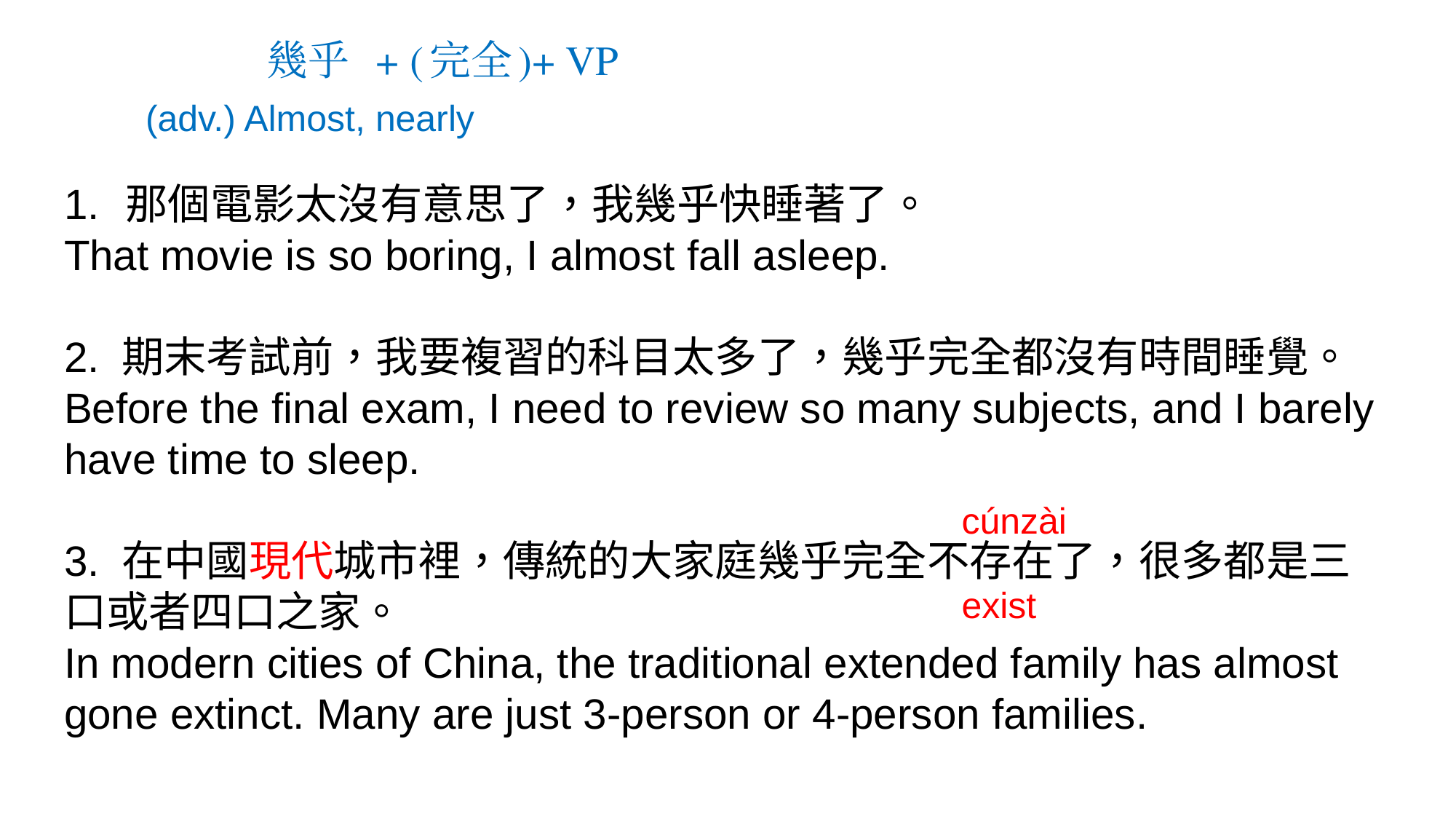

# 幾乎  + (完全)+ VP
(adv.) Almost, nearly
那個電影太沒有意思了，我幾乎快睡著了。
That movie is so boring, I almost fall asleep.

2. 期末考試前，我要複習的科目太多了，幾乎完全都沒有時間睡覺。
Before the final exam, I need to review so many subjects, and I barely have time to sleep.

3. 在中國現代城市裡，傳統的大家庭幾乎完全不存在了，很多都是三口或者四口之家。
In modern cities of China, the traditional extended family has almost gone extinct. Many are just 3-person or 4-person families.
cúnzài
exist